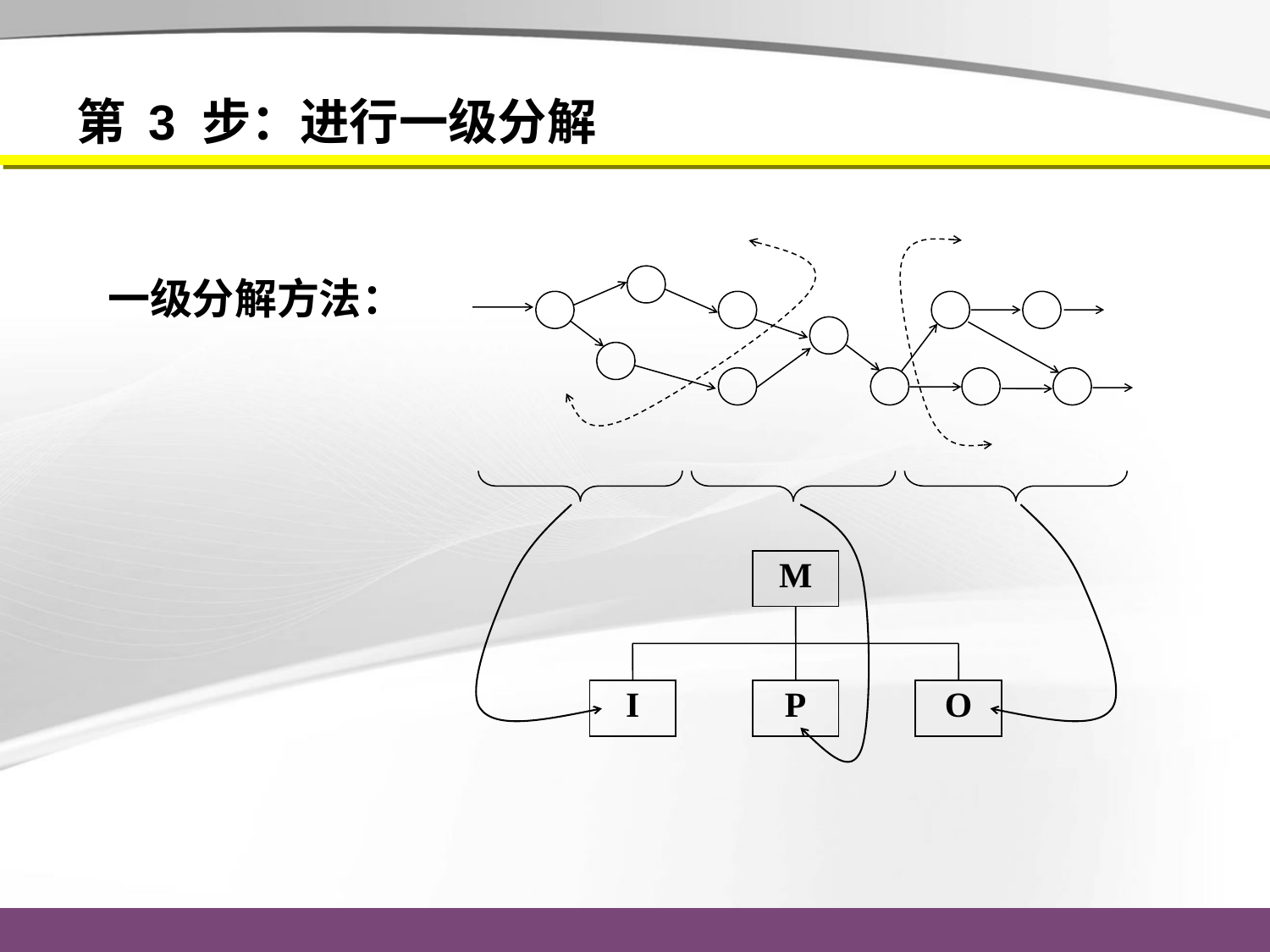

第 3 步：进行一级分解

M

I
P
O
一级分解方法：